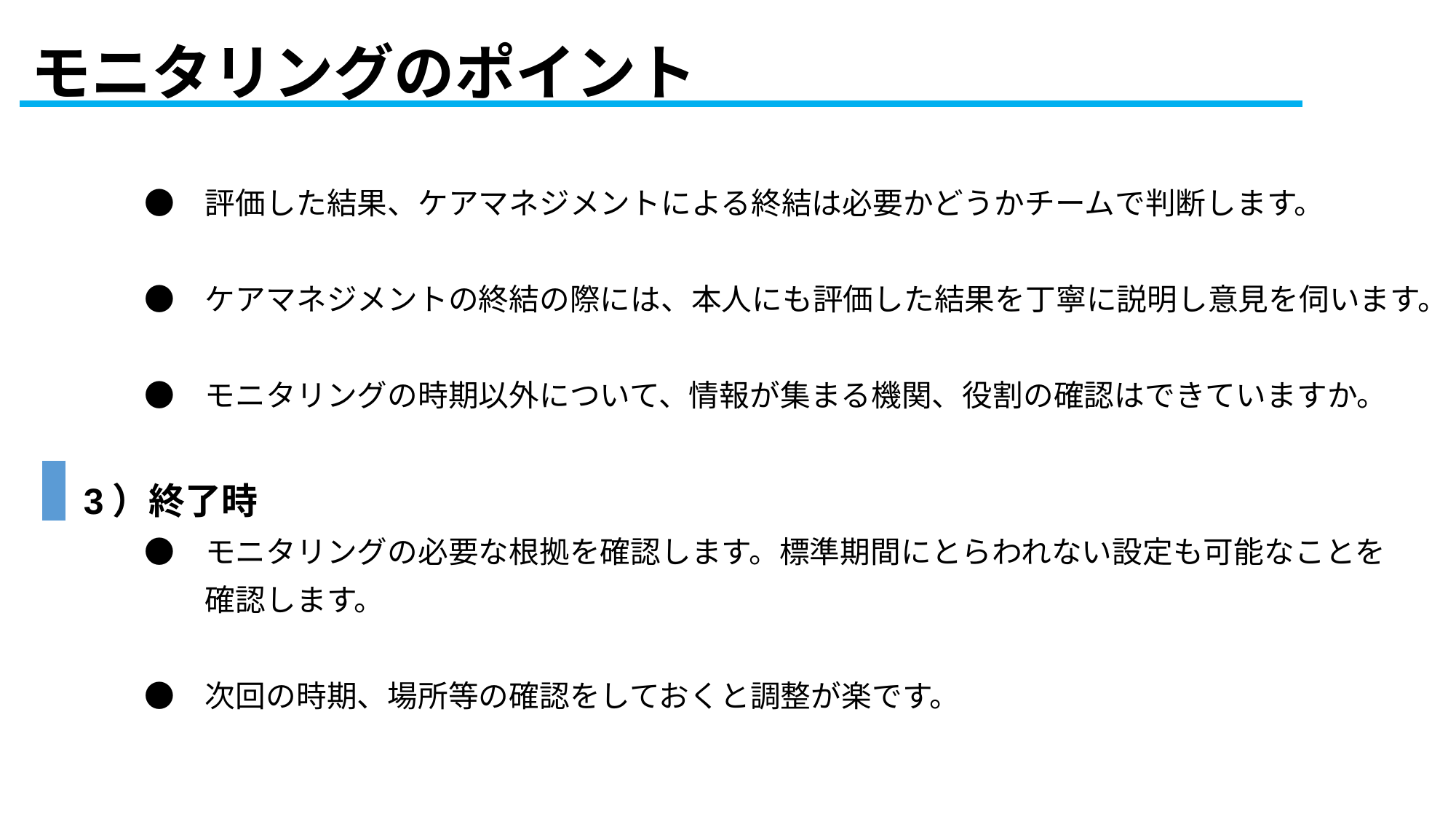

# モニタリングのポイント
　　●　評価した結果、ケアマネジメントによる終結は必要かどうかチームで判断します。

　　●　ケアマネジメントの終結の際には、本人にも評価した結果を丁寧に説明し意見を伺います。

　　●　モニタリングの時期以外について、情報が集まる機関、役割の確認はできていますか。

3）終了時
　　●　モニタリングの必要な根拠を確認します。標準期間にとらわれない設定も可能なことを
　　　　確認します。

　　●　次回の時期、場所等の確認をしておくと調整が楽です。